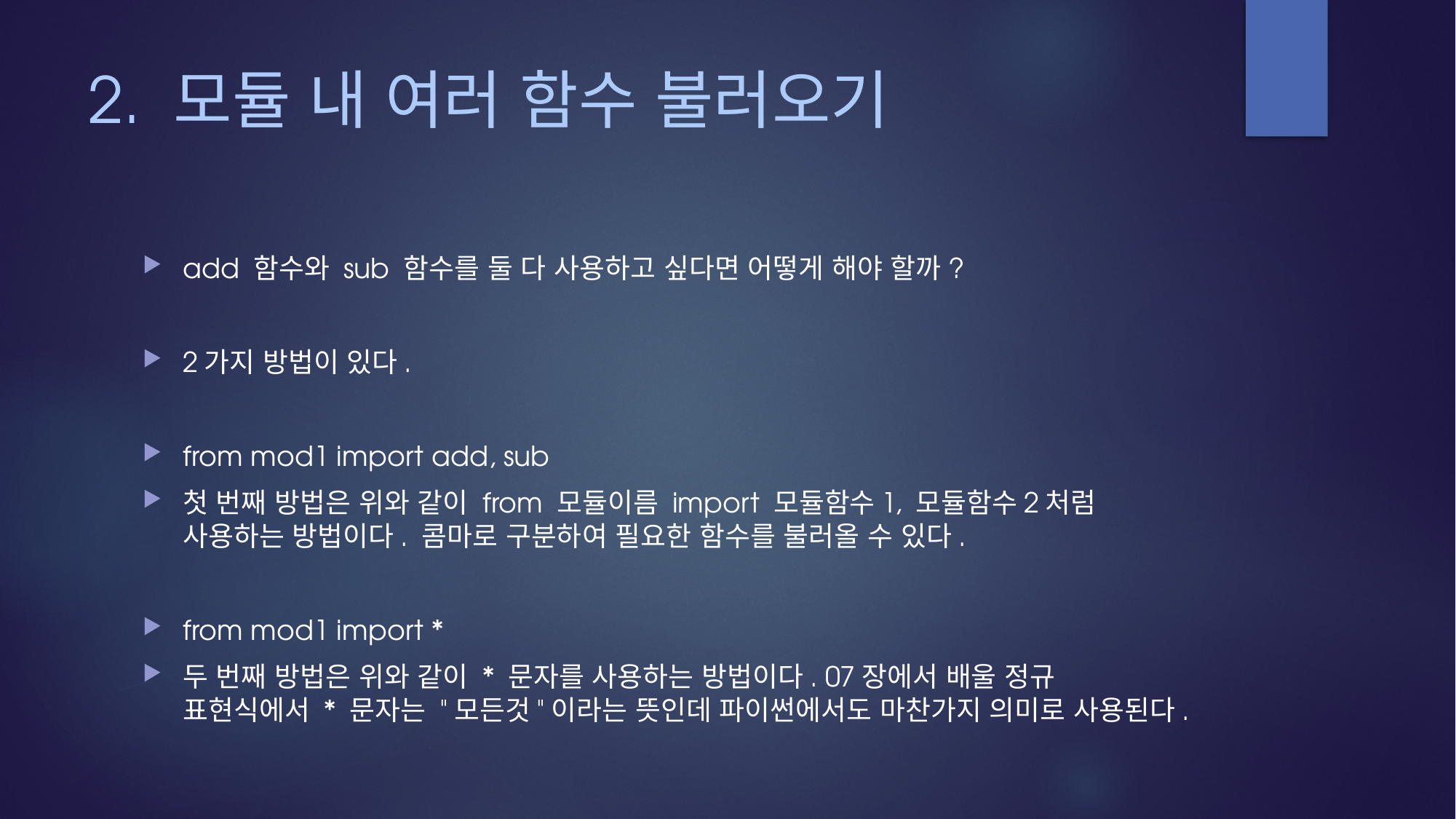

# 2. 모듈 내 여러 함수 불러오기
add 함수와 sub 함수를 둘 다 사용하고 싶다면 어떻게 해야 할까?

2가지 방법이 있다.

from mod1 import add, sub
첫 번째 방법은 위와 같이 from 모듈이름 import 모듈함수1, 모듈함수2처럼 사용하는 방법이다. 콤마로 구분하여 필요한 함수를 불러올 수 있다.

from mod1 import *
두 번째 방법은 위와 같이 * 문자를 사용하는 방법이다. 07장에서 배울 정규 표현식에서 * 문자는 "모든것"이라는 뜻인데 파이썬에서도 마찬가지 의미로 사용된다.